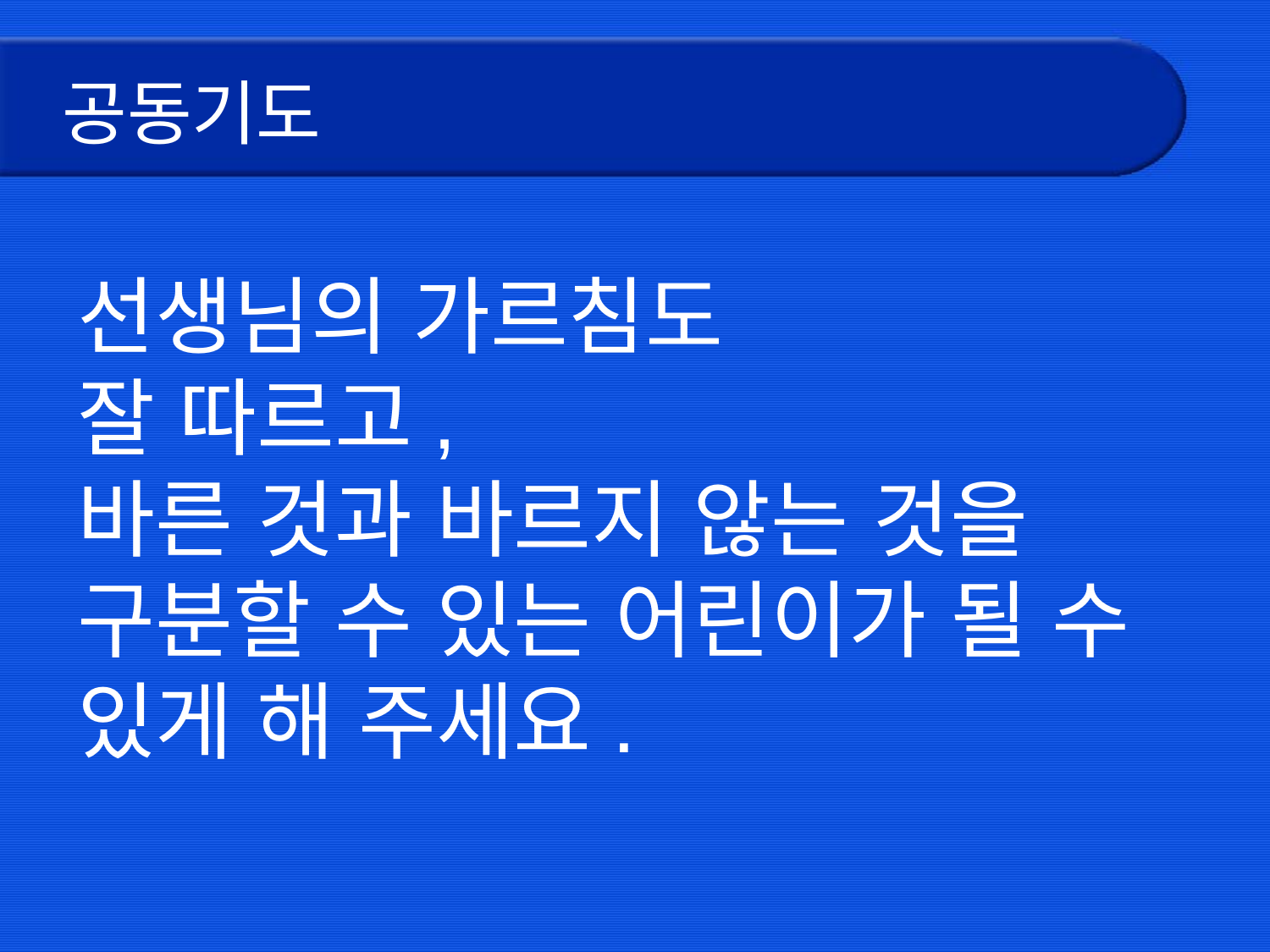

# 공동기도

선생님의 가르침도
잘 따르고,
바른 것과 바르지 않는 것을 구분할 수 있는 어린이가 될 수 있게 해 주세요.